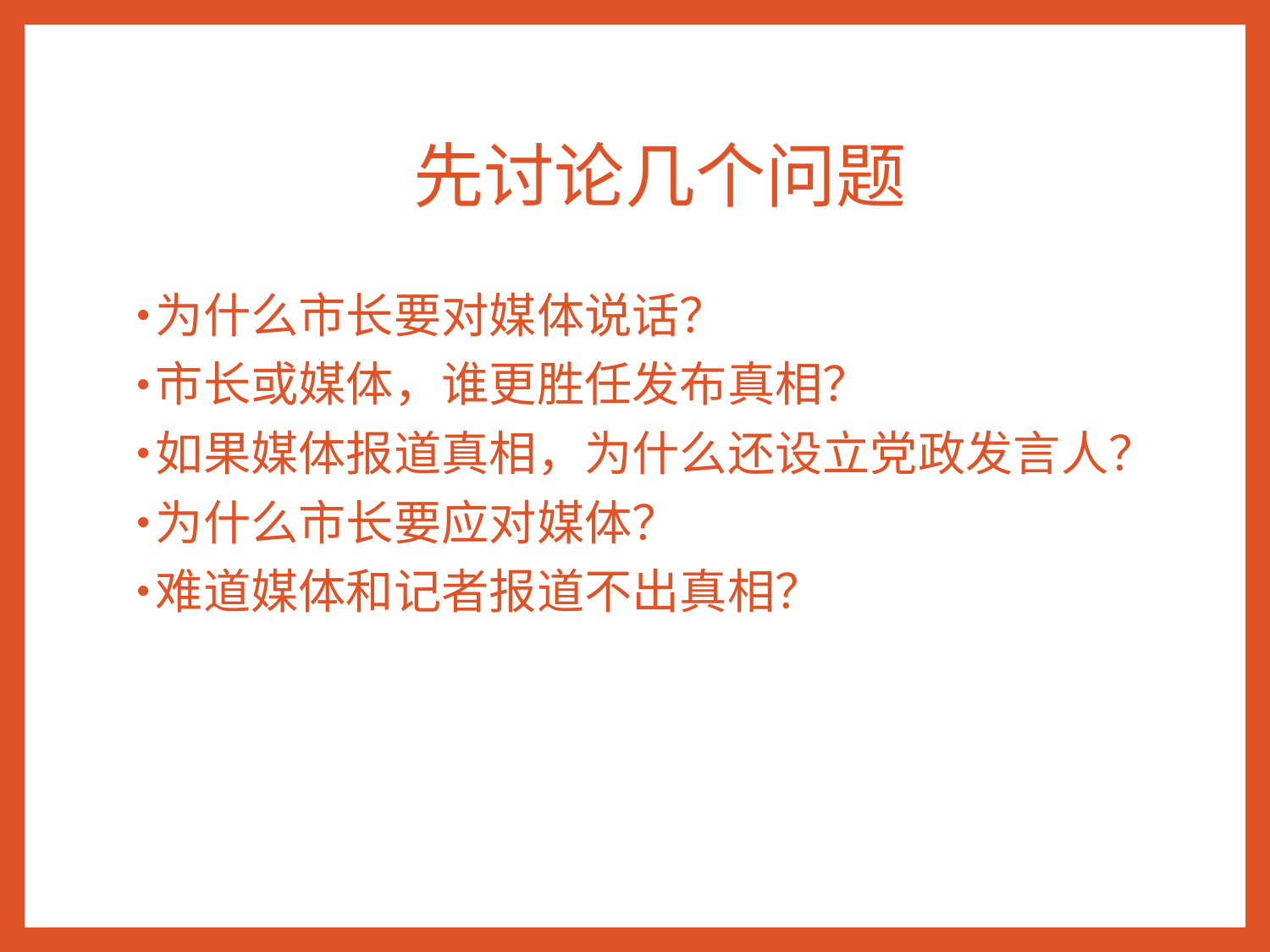

# 先讨论几个问题
为什么市长要对媒体说话？
市长或媒体，谁更胜任发布真相？
如果媒体报道真相，为什么还设立党政发言人？
为什么市长要应对媒体？
难道媒体和记者报道不出真相？